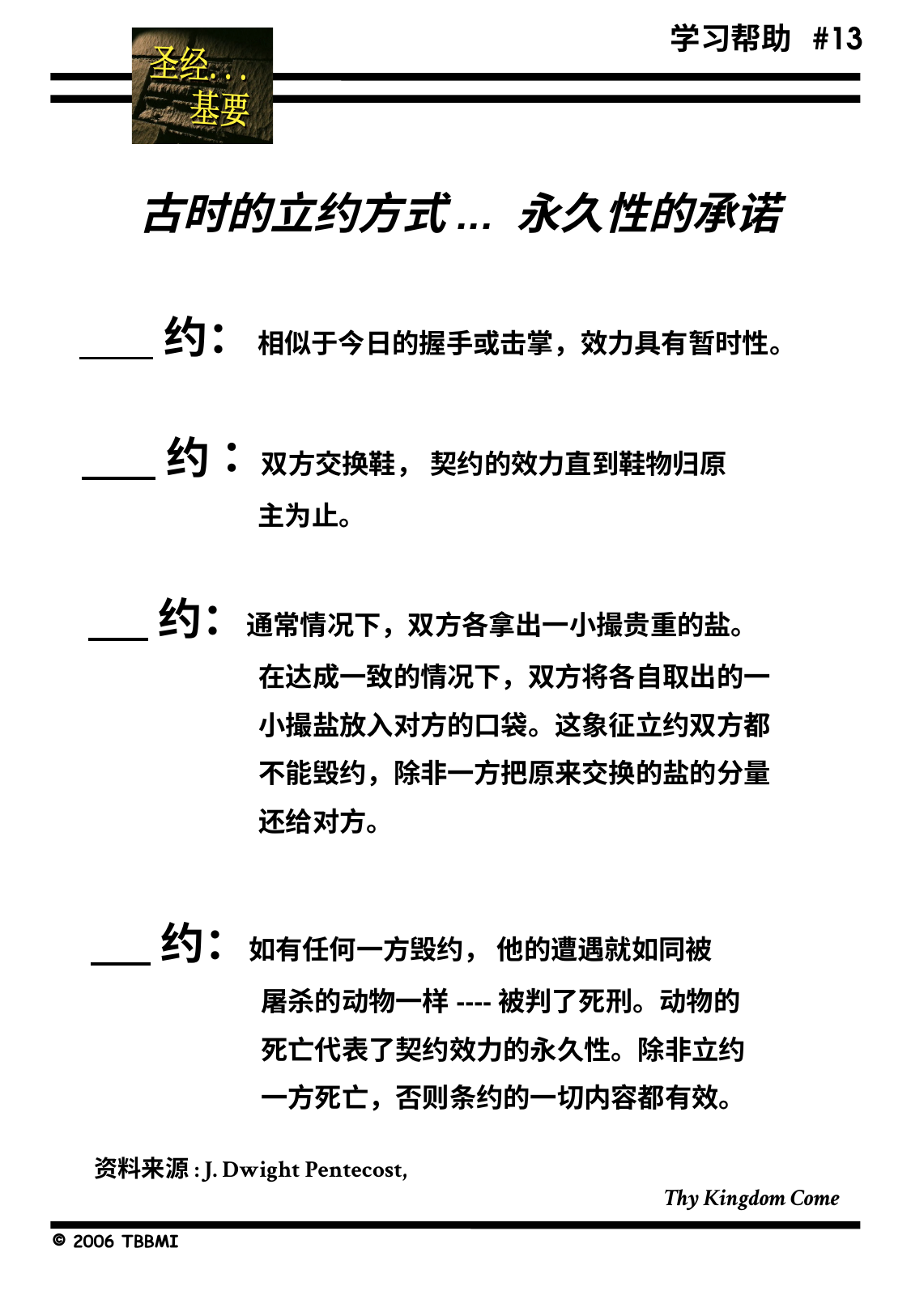

学习帮助  #13
古时的立约方式... 永久性的承诺
      约： 相似于今日的握手或击掌，效力具有暂时性。
      约： 双方交换鞋， 契约的效力直到鞋物归原
	        主为止。
      约：通常情况下，双方各拿出一小撮贵重的盐。
	       在达成一致的情况下，双方将各自取出的一
	       小撮盐放入对方的口袋。这象征立约双方都
	       不能毁约，除非一方把原来交换的盐的分量
	       还给对方。
      约：如有任何一方毁约， 他的遭遇就如同被
	       屠杀的动物一样----被判了死刑。动物的
	       死亡代表了契约效力的永久性。除非立约
	       一方死亡，否则条约的一切内容都有效。
资料来源: J. Dwight Pentecost,                                                                                           Thy Kingdom Come